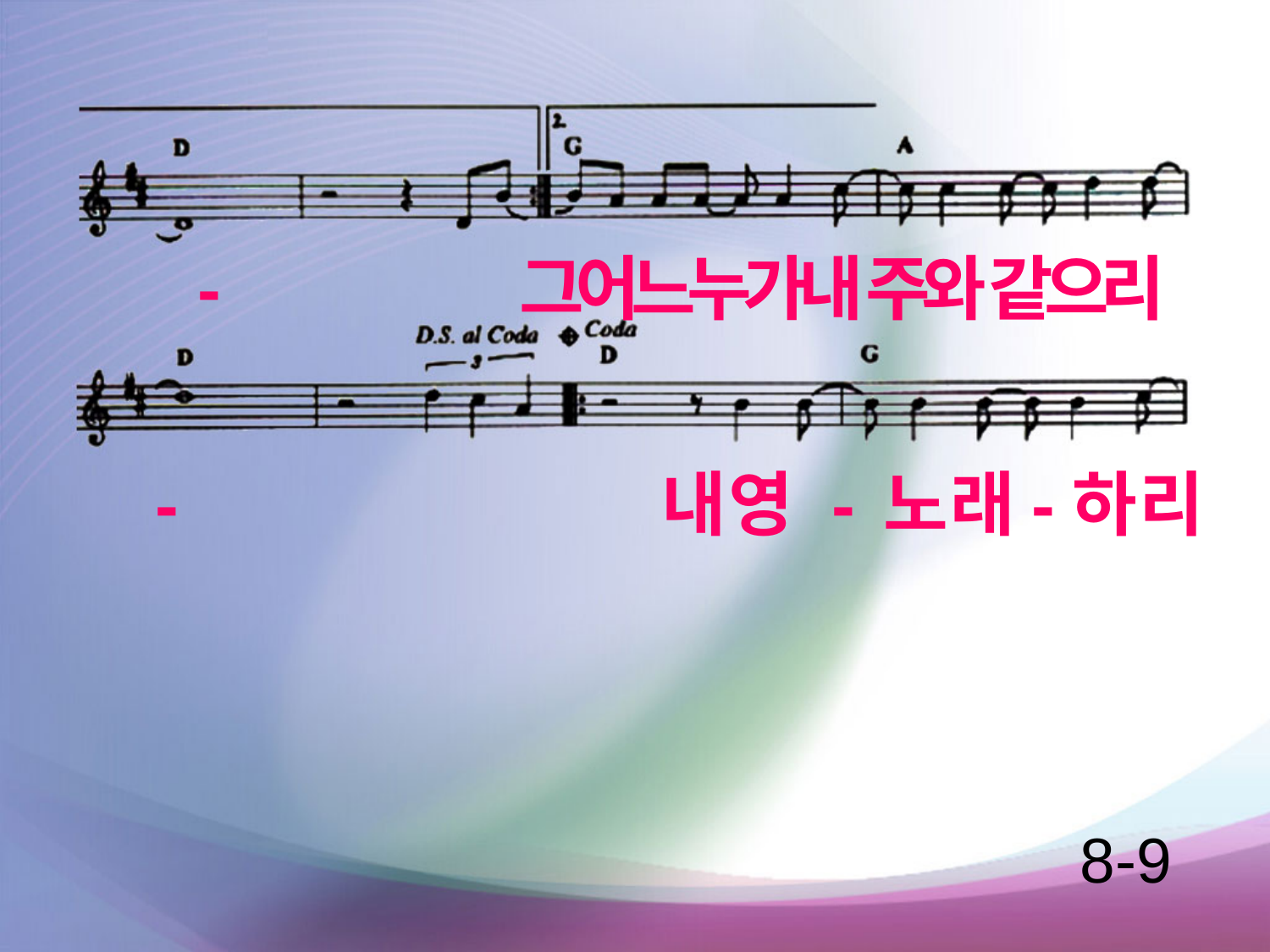

-                         그어느누가내 주와 같으리
-                                          내 영  - 노 래-하 리
8-9